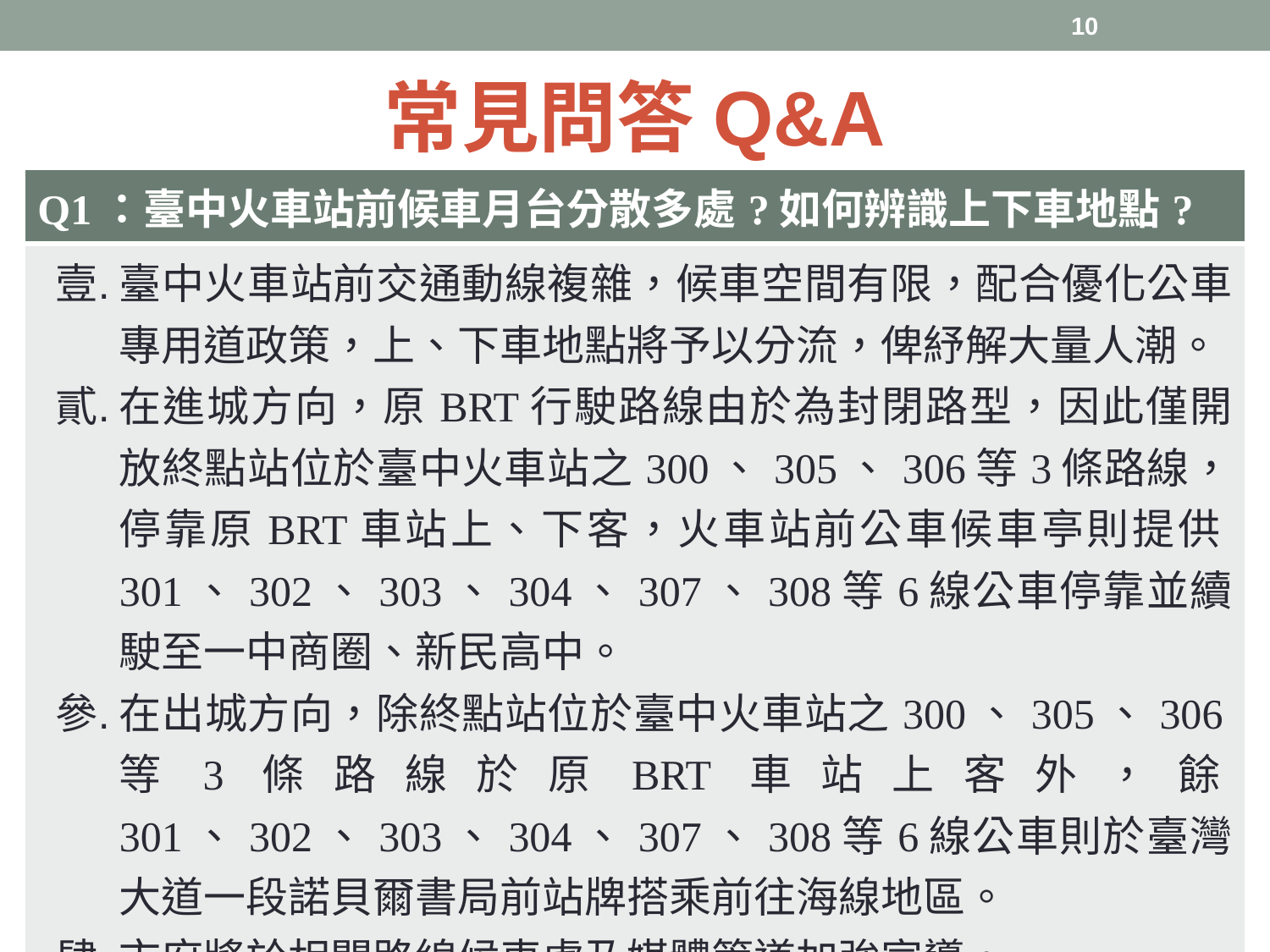

10
# 常見問答Q&A

| Q1：臺中火車站前候車月台分散多處?如何辨識上下車地點? |
| --- |
| 臺中火車站前交通動線複雜，候車空間有限，配合優化公車專用道政策，上、下車地點將予以分流，俾紓解大量人潮。 在進城方向，原BRT行駛路線由於為封閉路型，因此僅開放終點站位於臺中火車站之300、305、306等3條路線，停靠原BRT車站上、下客，火車站前公車候車亭則提供301、302、303、304、307、308等6線公車停靠並續駛至一中商圈、新民高中。 在出城方向，除終點站位於臺中火車站之300、305、306等3條路線於原BRT車站上客外，餘301、302、303、304、307、308等6線公車則於臺灣大道一段諾貝爾書局前站牌搭乘前往海線地區。 市府將於相關路線候車處及媒體管道加強宣導。 |